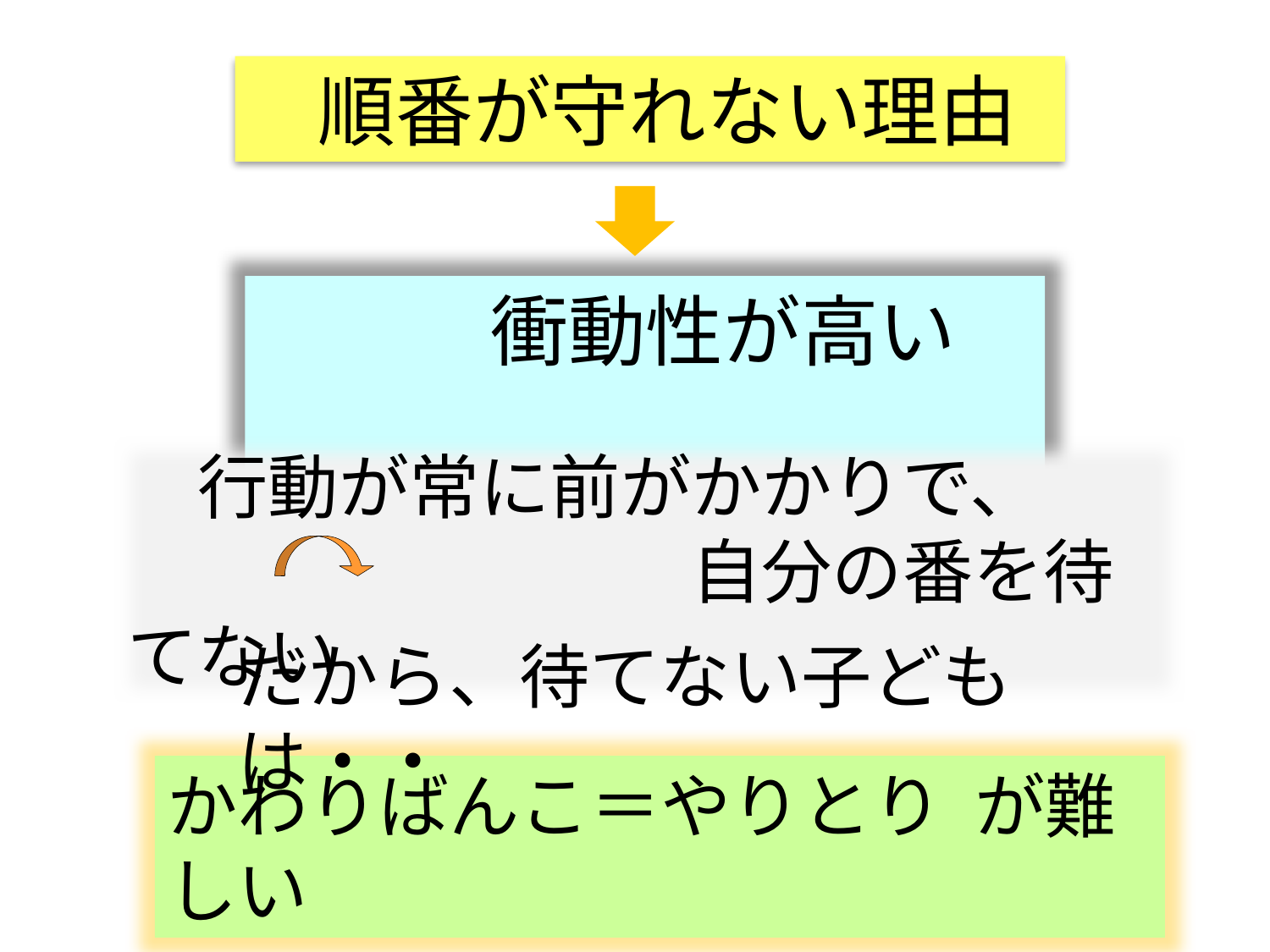

順番が守れない理由

　　　衝動性が高い
　行動が常に前がかかりで、
　　　　　　　　自分の番を待てない

だから、待てない子どもは・・
かわりばんこ＝やりとり　が難しい